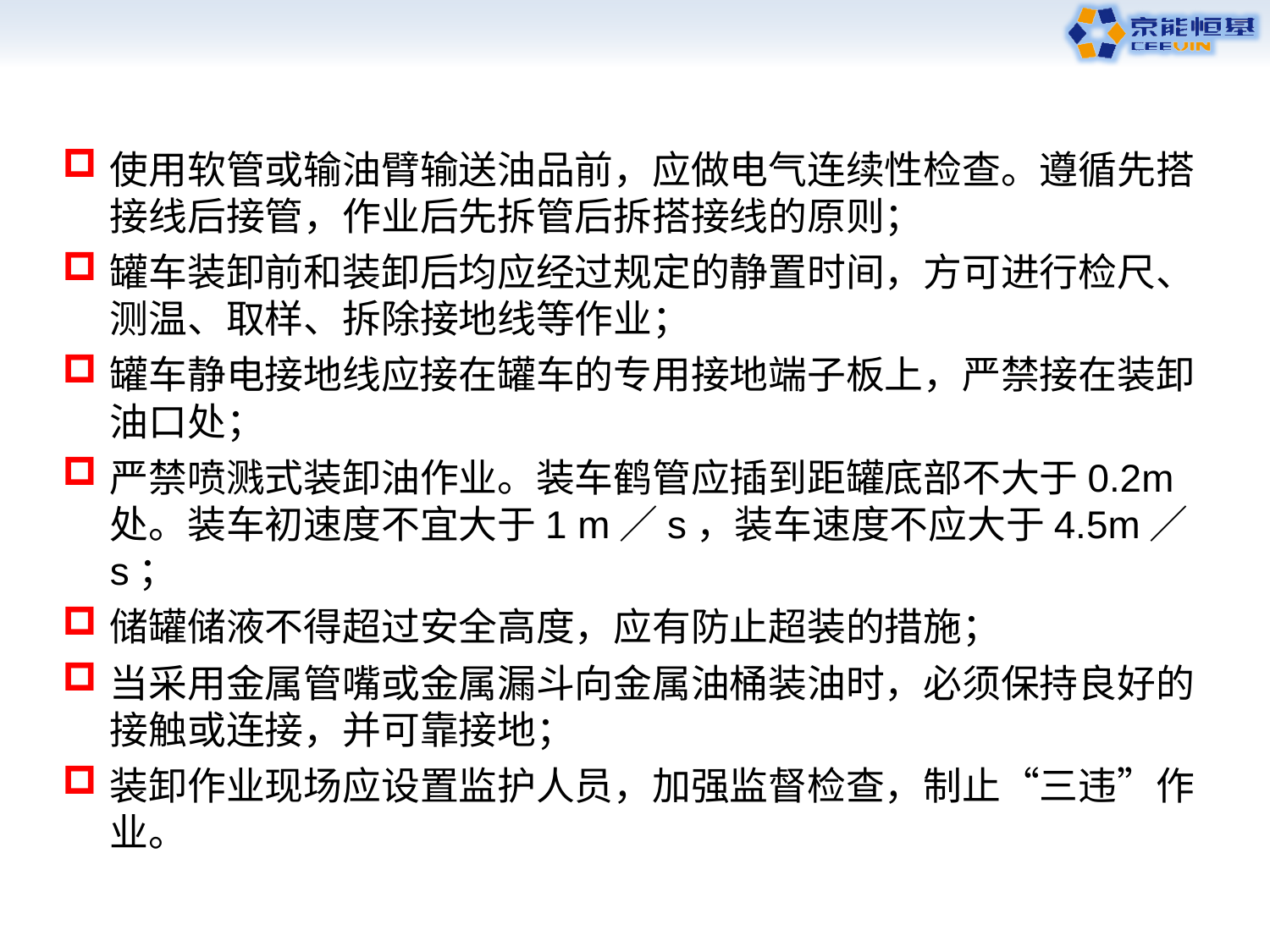

使用软管或输油臂输送油品前，应做电气连续性检查。遵循先搭接线后接管，作业后先拆管后拆搭接线的原则；
罐车装卸前和装卸后均应经过规定的静置时间，方可进行检尺、测温、取样、拆除接地线等作业；
罐车静电接地线应接在罐车的专用接地端子板上，严禁接在装卸油口处；
严禁喷溅式装卸油作业。装车鹤管应插到距罐底部不大于0.2m处。装车初速度不宜大于1 m／s，装车速度不应大于4.5m／s；
储罐储液不得超过安全高度，应有防止超装的措施；
当采用金属管嘴或金属漏斗向金属油桶装油时，必须保持良好的接触或连接，并可靠接地；
装卸作业现场应设置监护人员，加强监督检查，制止“三违”作业。